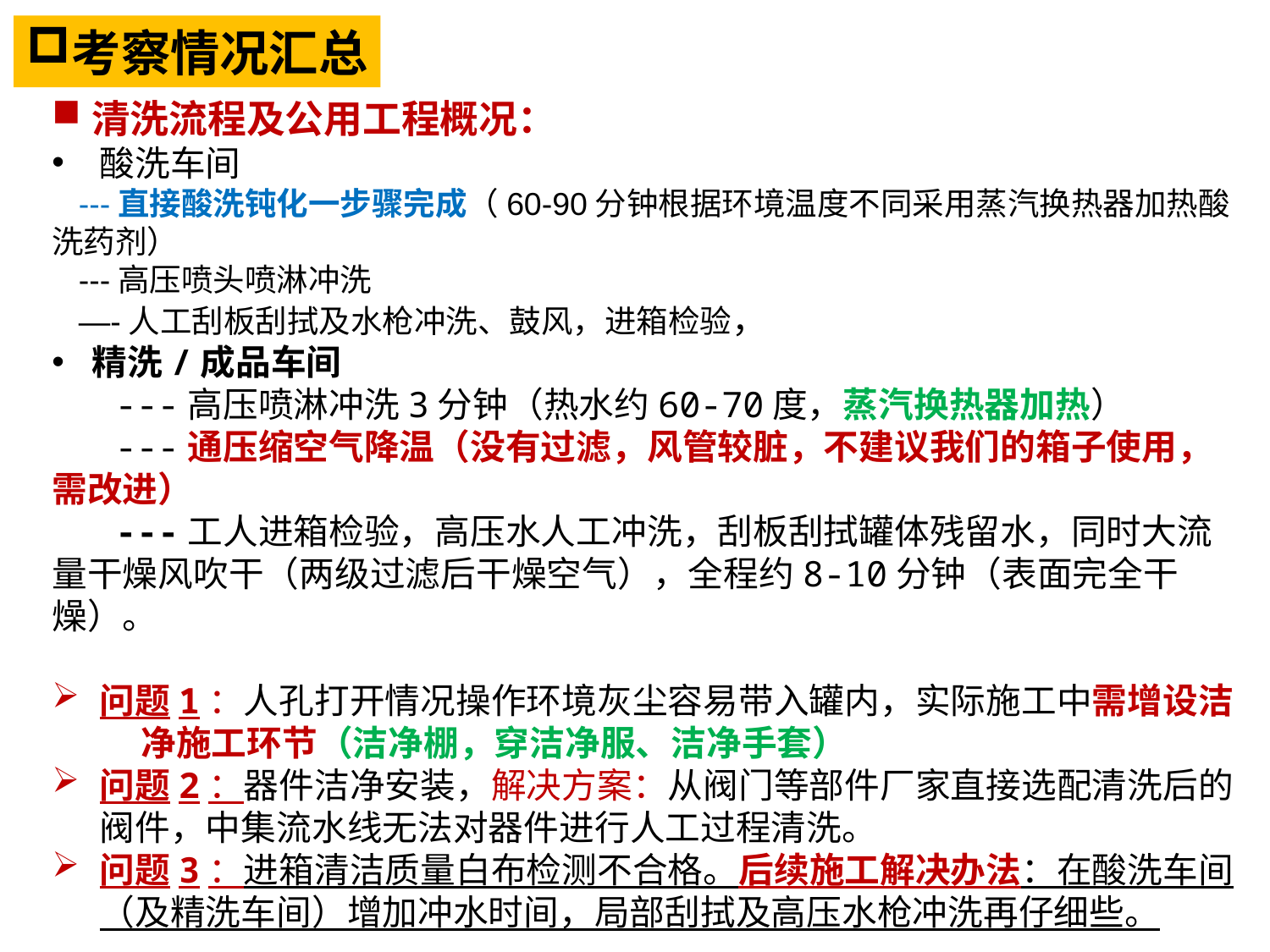

考察情况汇总
清洗流程及公用工程概况：
酸洗车间
   ---直接酸洗钝化一步骤完成（60-90分钟根据环境温度不同采用蒸汽换热器加热酸洗药剂）
   ---高压喷头喷淋冲洗
   —-人工刮板刮拭及水枪冲洗、鼓风，进箱检验，
精洗/成品车间
   ---高压喷淋冲洗3分钟（热水约60-70度，蒸汽换热器加热）
   ---通压缩空气降温（没有过滤，风管较脏，不建议我们的箱子使用，需改进）
   ---工人进箱检验，高压水人工冲洗，刮板刮拭罐体残留水，同时大流量干燥风吹干（两级过滤后干燥空气），全程约8-10分钟（表面完全干燥）。

问题1：人孔打开情况操作环境灰尘容易带入罐内，实际施工中需增设洁
          净施工环节（洁净棚，穿洁净服、洁净手套）
问题2：器件洁净安装，解决方案：从阀门等部件厂家直接选配清洗后的阀件，中集流水线无法对器件进行人工过程清洗。
问题3：进箱清洁质量白布检测不合格。后续施工解决办法：在酸洗车间（及精洗车间）增加冲水时间，局部刮拭及高压水枪冲洗再仔细些。